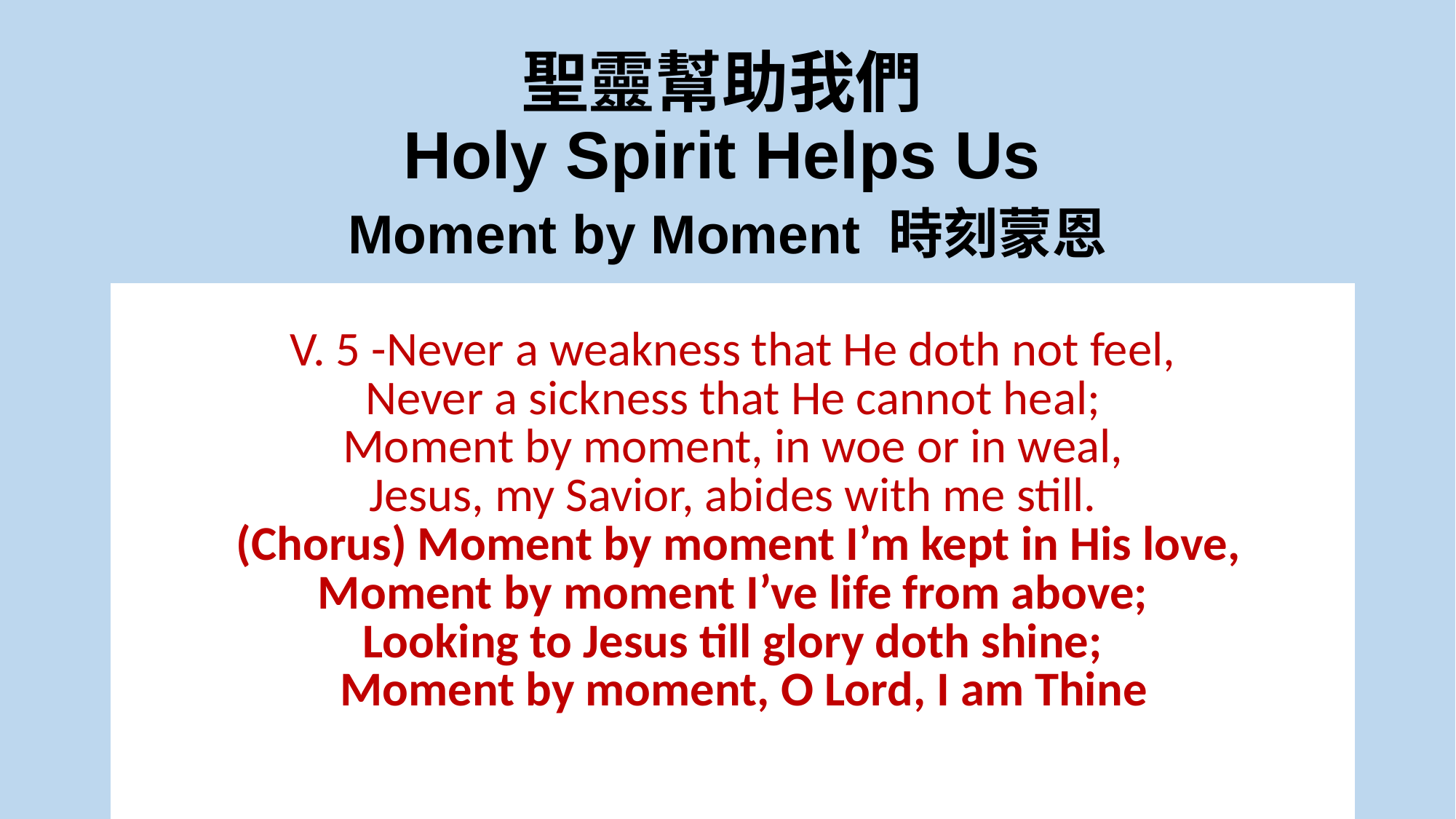

# 聖靈幫助我們 Holy Spirit Helps Us
Moment by Moment 時刻蒙恩

| V. 5 -Never a weakness that He doth not feel, Never a sickness that He cannot heal; Moment by moment, in woe or in weal, Jesus, my Savior, abides with me still. (Chorus) Moment by moment I’m kept in His love, Moment by moment I’ve life from above; Looking to Jesus till glory doth shine;   Moment by moment, O Lord, I am Thine |
| --- |